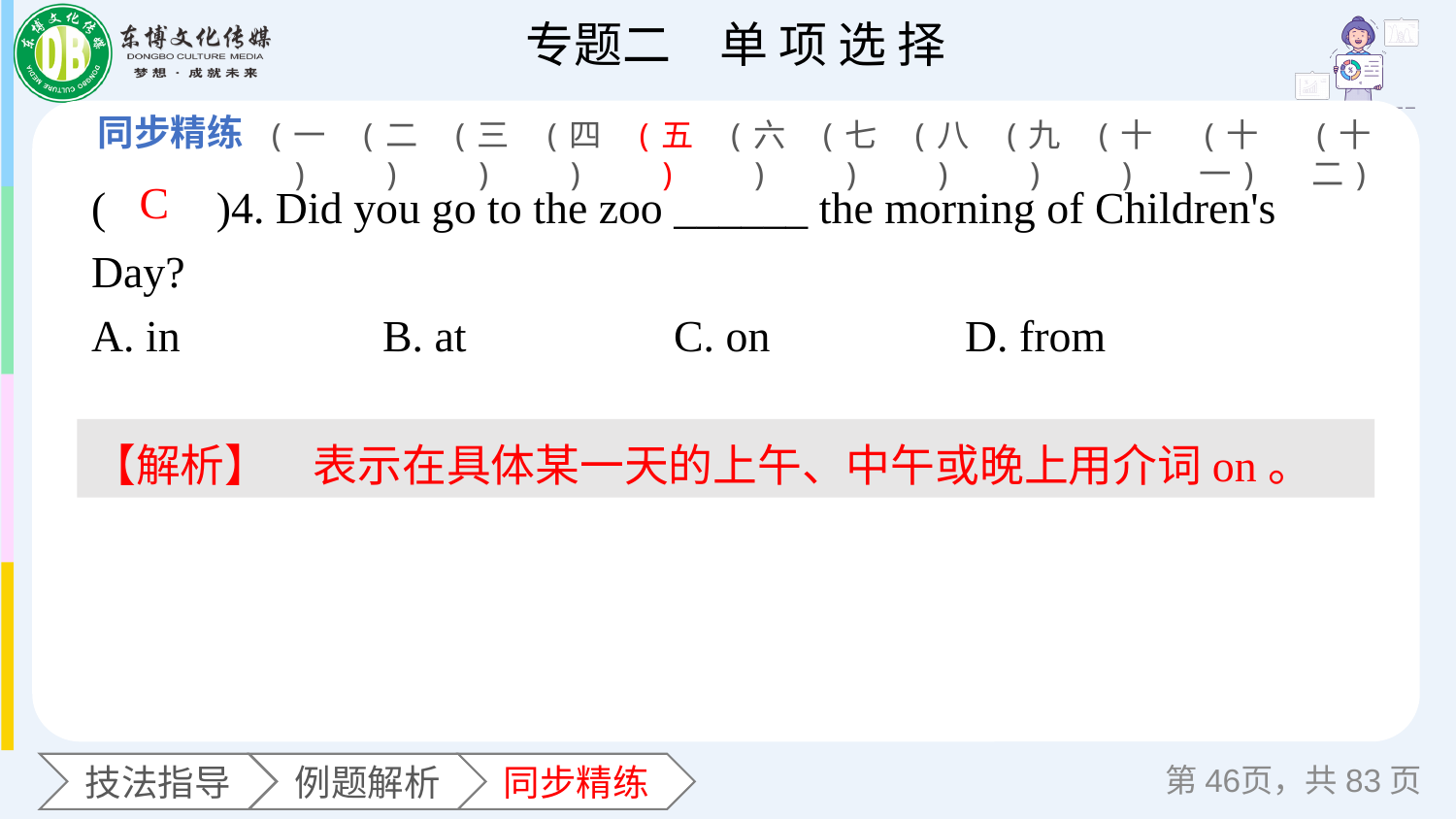

(一)
(二)
(三)
(四)
(五)
(六)
(七)
(八)
(九)
(十)
(十一)
(十二)
(　　)4. Did you go to the zoo ______ the morning of Children's Day?
A. in    		B. at    		C. on    		D. from
C
【解析】　表示在具体某一天的上午、中午或晚上用介词on。
第46页，共83页